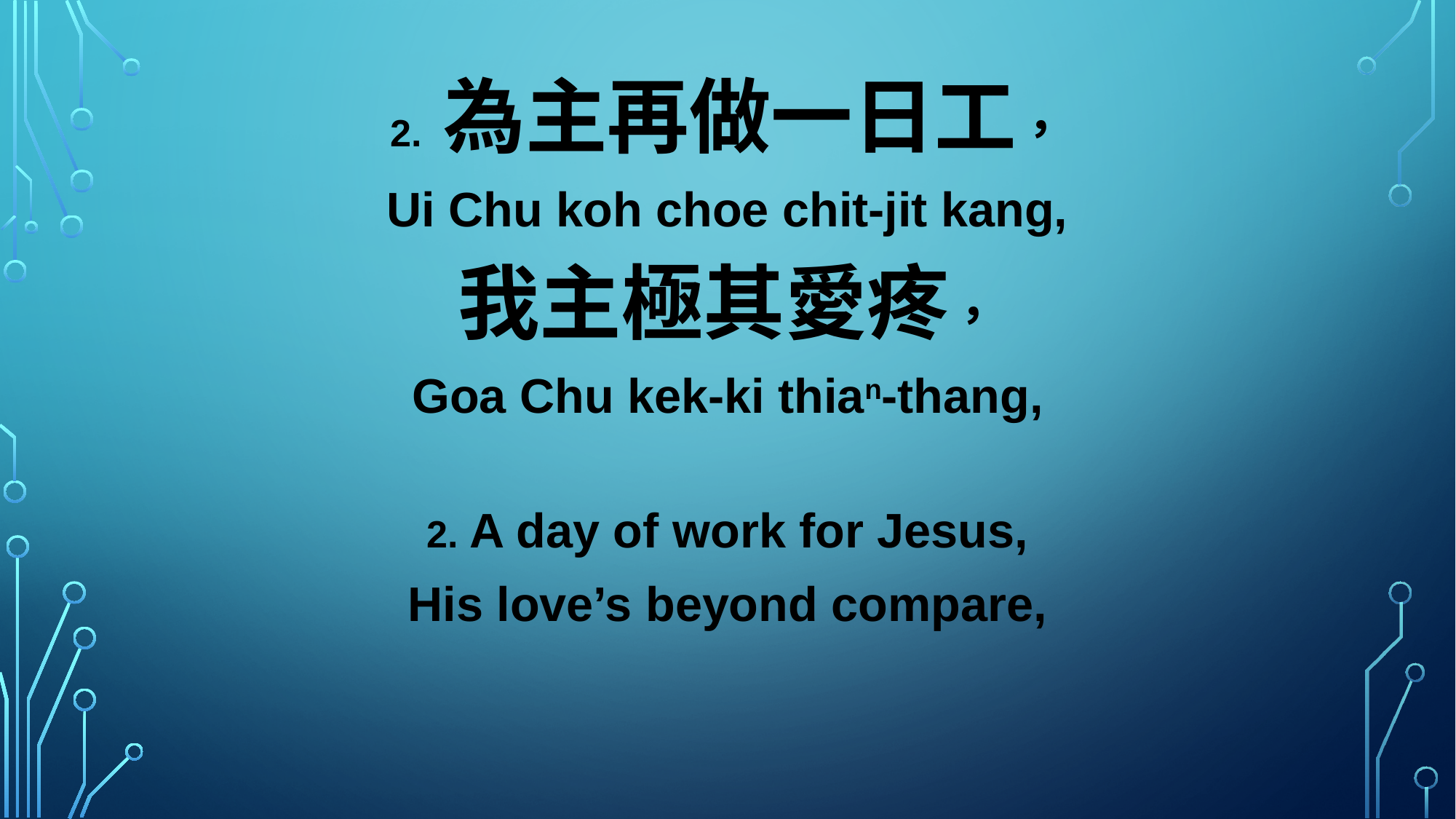

2. 為主再做一日工，
Ui Chu koh choe chit-jit kang,
我主極其愛疼，
Goa Chu kek-ki thian-thang,

2. A day of work for Jesus,
His love’s beyond compare,